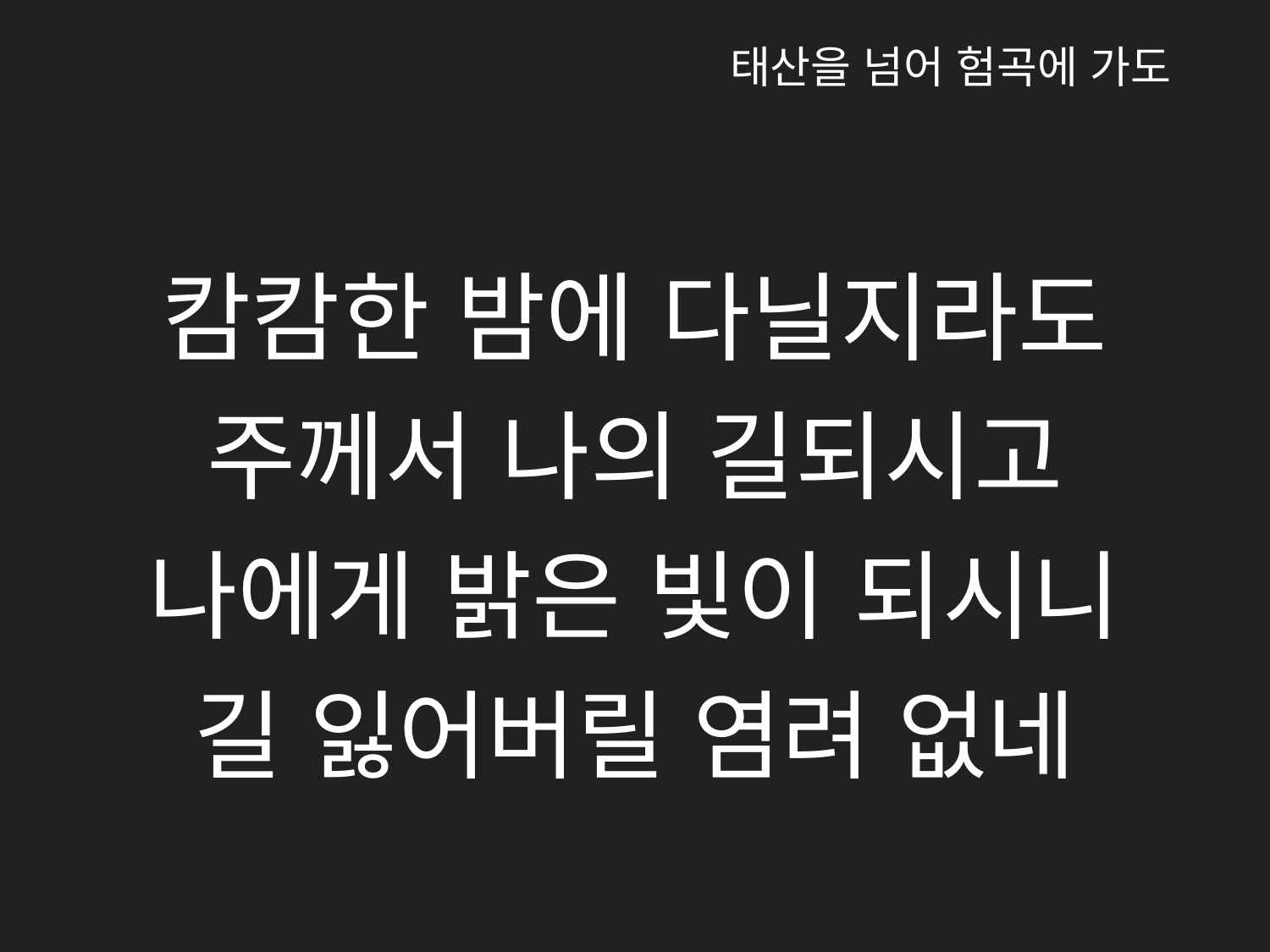

태산을 넘어 험곡에 가도
캄캄한 밤에 다닐지라도
주께서 나의 길되시고
나에게 밝은 빛이 되시니
길 잃어버릴 염려 없네